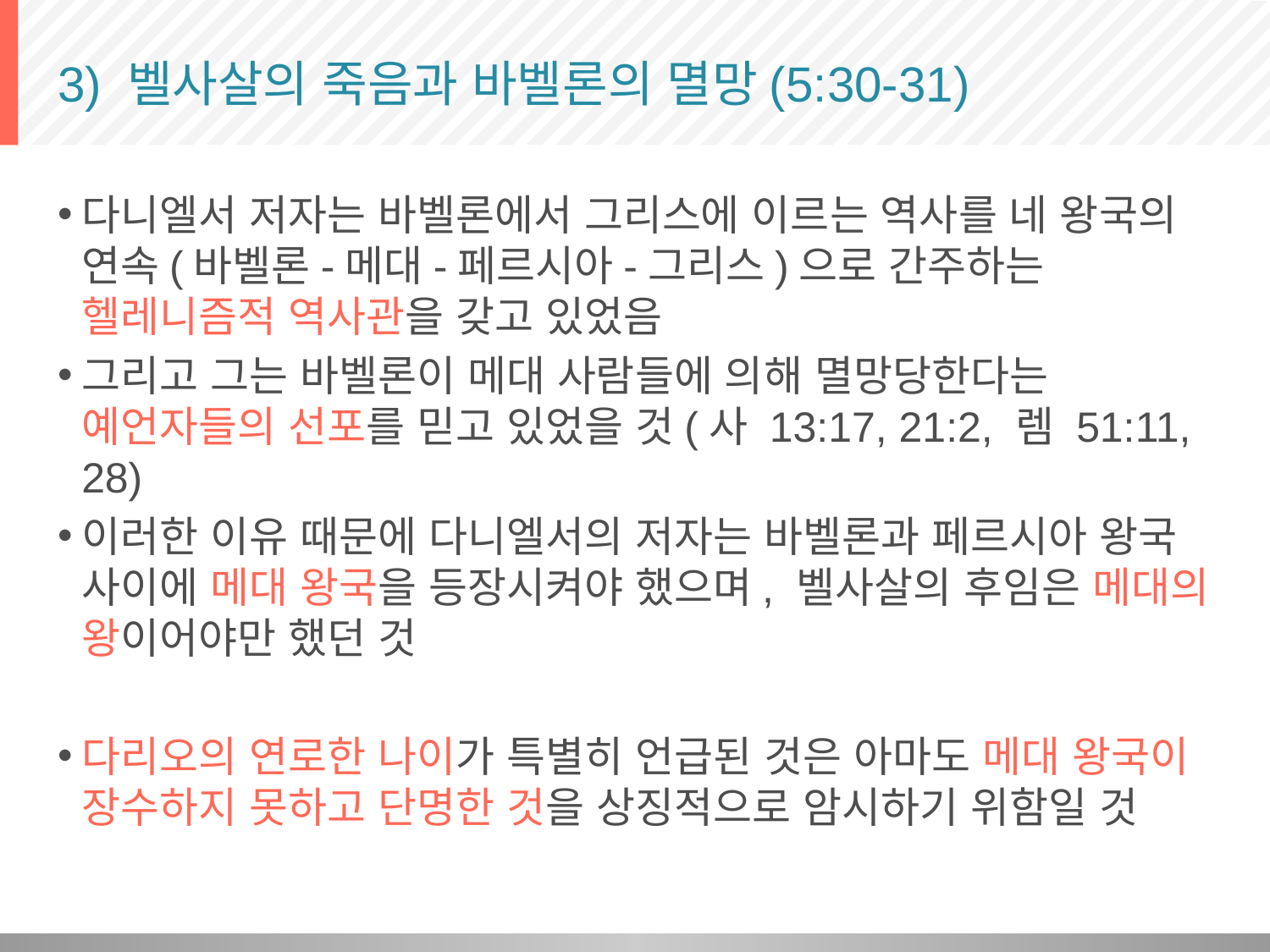

# 3) 벨사살의 죽음과 바벨론의 멸망(5:30-31)
다니엘서 저자는 바벨론에서 그리스에 이르는 역사를 네 왕국의 연속(바벨론-메대-페르시아-그리스)으로 간주하는 헬레니즘적 역사관을 갖고 있었음
그리고 그는 바벨론이 메대 사람들에 의해 멸망당한다는 예언자들의 선포를 믿고 있었을 것(사 13:17, 21:2, 렘 51:11, 28)
이러한 이유 때문에 다니엘서의 저자는 바벨론과 페르시아 왕국 사이에 메대 왕국을 등장시켜야 했으며, 벨사살의 후임은 메대의 왕이어야만 했던 것

다리오의 연로한 나이가 특별히 언급된 것은 아마도 메대 왕국이 장수하지 못하고 단명한 것을 상징적으로 암시하기 위함일 것